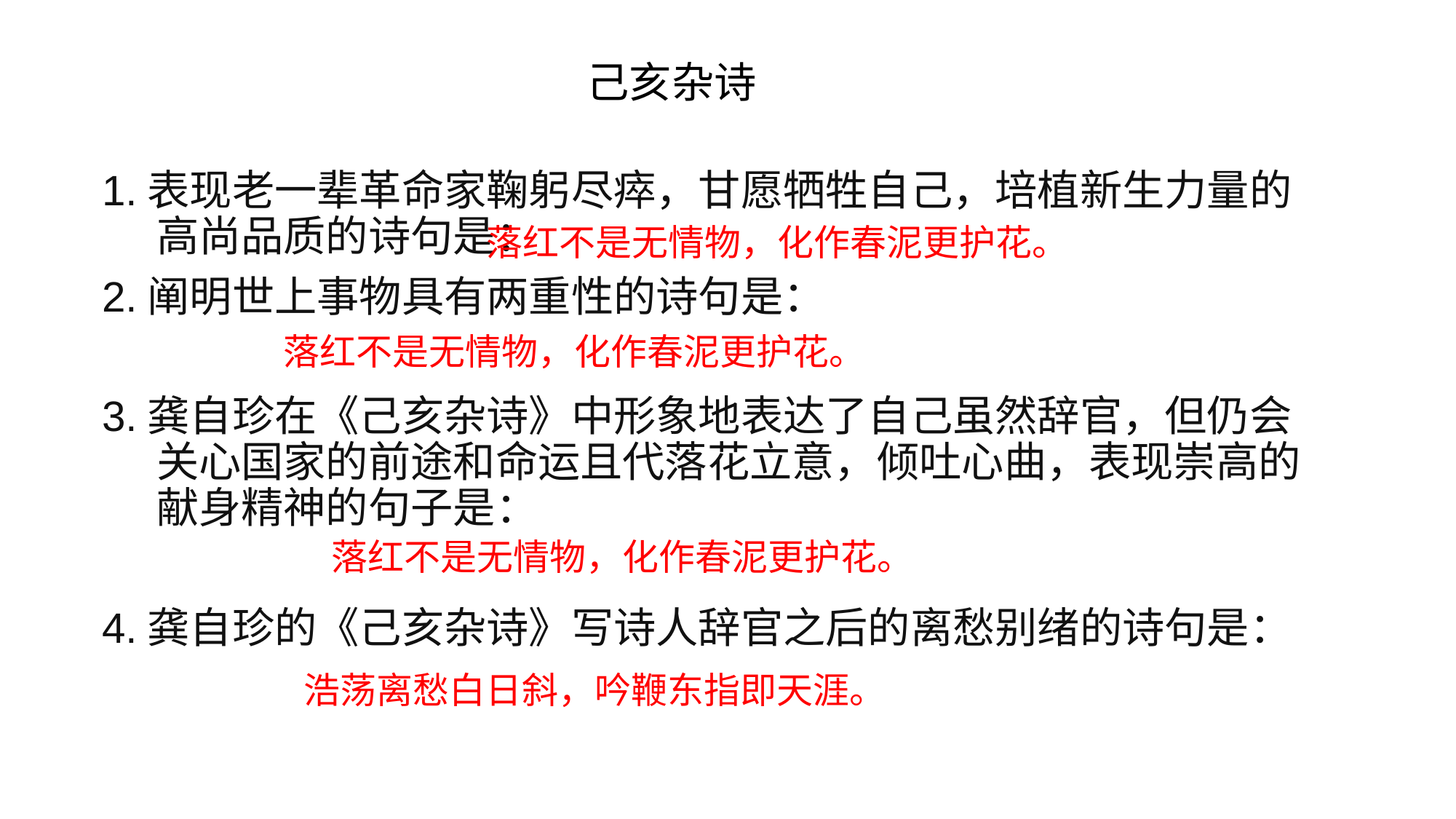

# 己亥杂诗
1.表现老一辈革命家鞠躬尽瘁，甘愿牺牲自己，培植新生力量的高尚品质的诗句是：
2.阐明世上事物具有两重性的诗句是：

3.龚自珍在《己亥杂诗》中形象地表达了自己虽然辞官，但仍会关心国家的前途和命运且代落花立意，倾吐心曲，表现崇高的献身精神的句子是：

4.龚自珍的《己亥杂诗》写诗人辞官之后的离愁别绪的诗句是：
落红不是无情物，化作春泥更护花。
落红不是无情物，化作春泥更护花。
落红不是无情物，化作春泥更护花。
浩荡离愁白日斜，吟鞭东指即天涯。